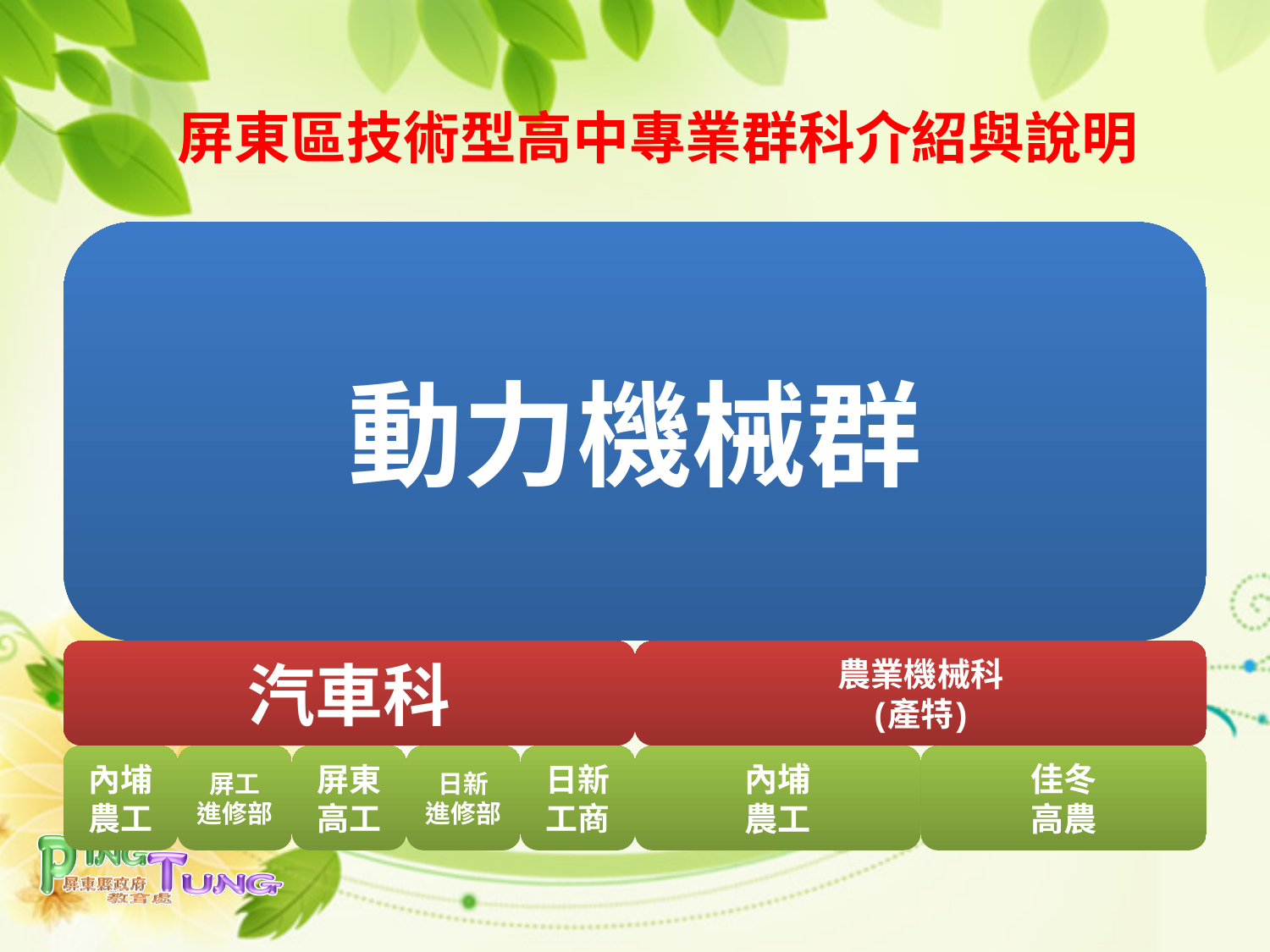

屏東區技術型高中專業群科介紹與說明
動力機械群
農業機械科
(產特)
屏東
高工
汽車科
內埔
農工
內埔
農工
日新工商
佳冬
高農
屏工
進修部
日新
進修部